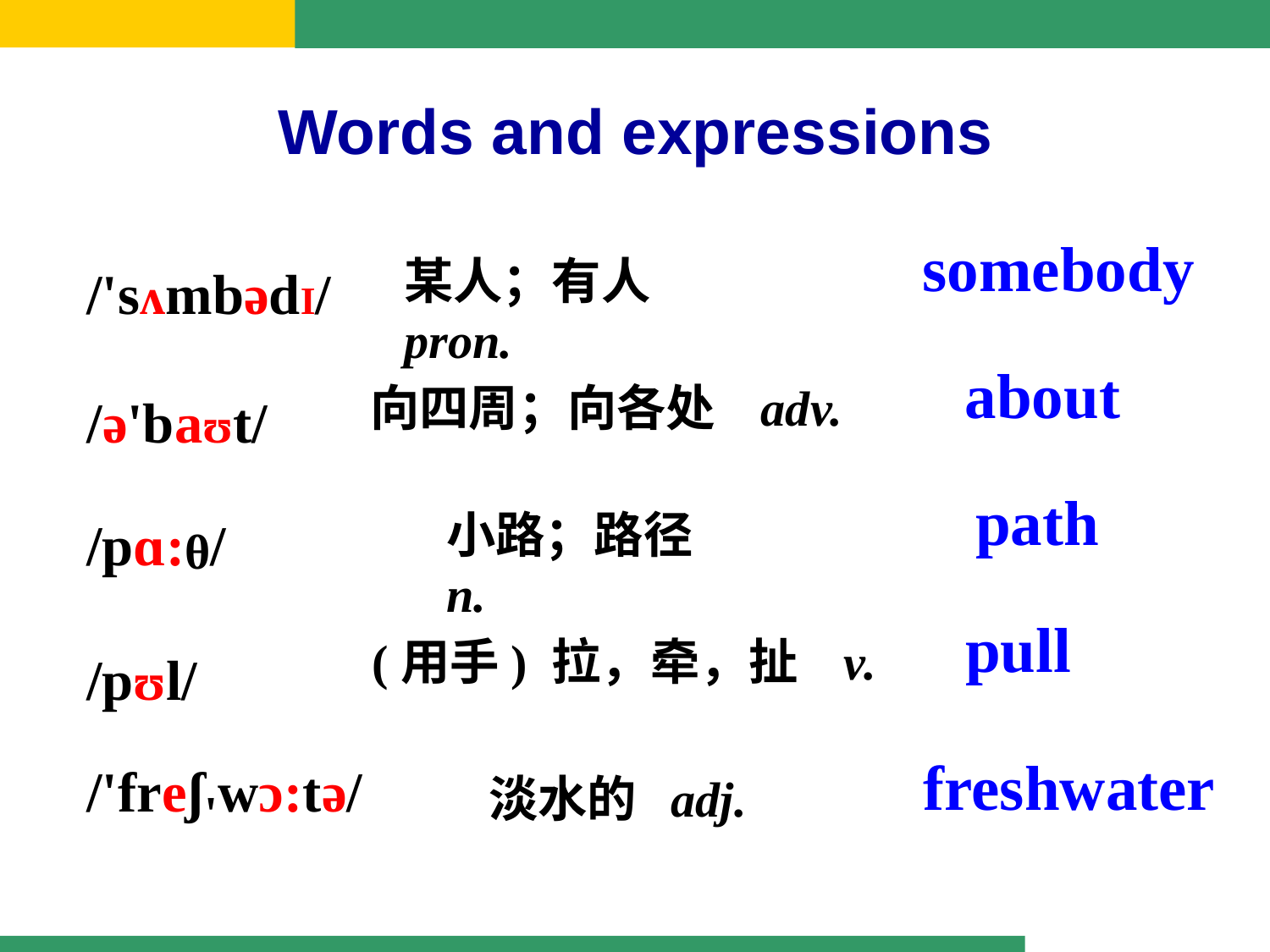

Words and expressions
/'sʌmbədI/
/ə'baʊt/
/pɑ:θ/
/pʊl/
/'freʃ'wɔ:tə/
somebody
某人；有人   pron.
about
向四周；向各处   adv.
path
小路；路径    n.
pull
(用手) 拉，牵，扯   v.
freshwater
淡水的  adj.